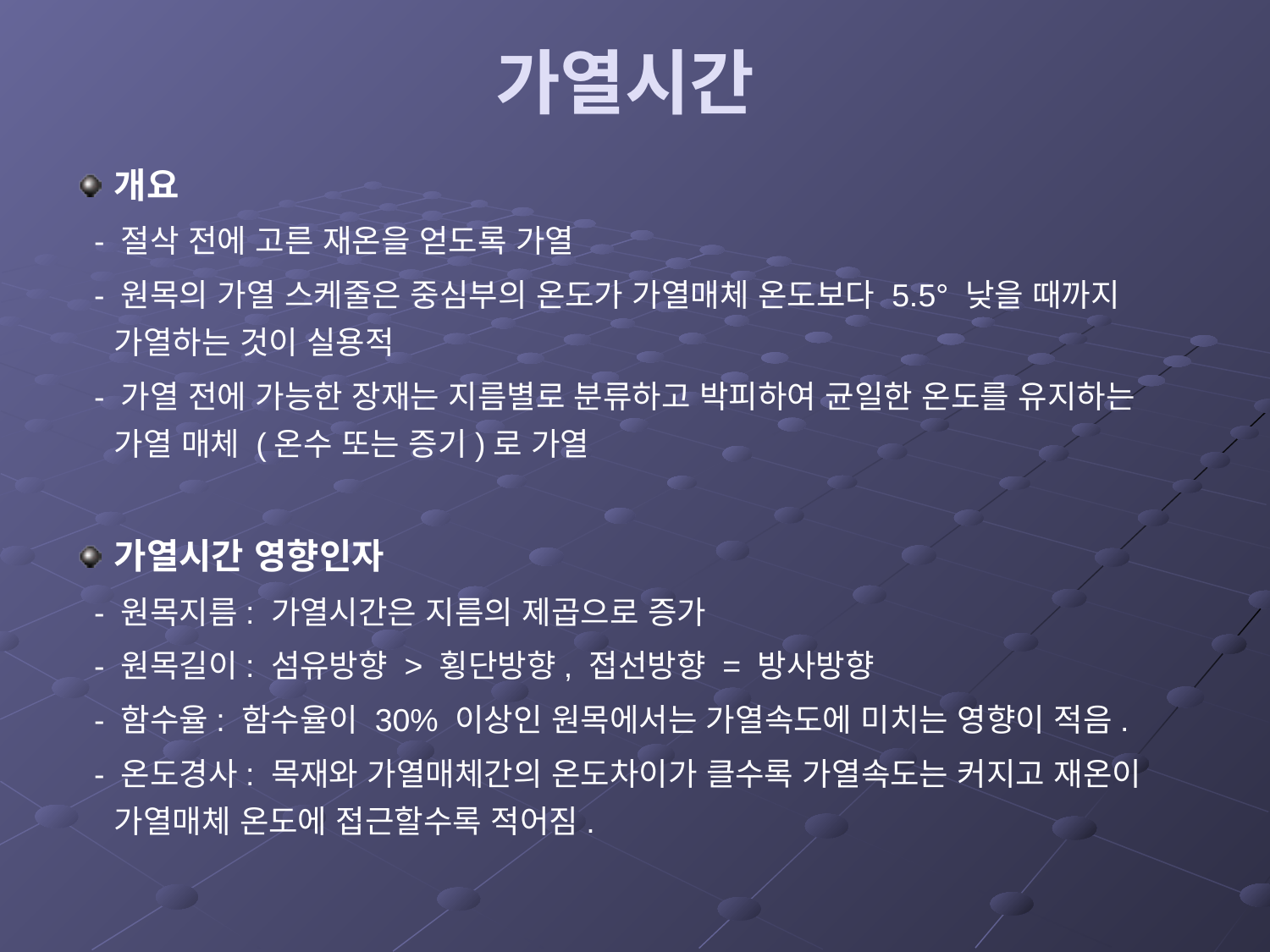

# 가열시간
개요
  - 절삭 전에 고른 재온을 얻도록 가열
  - 원목의 가열 스케줄은 중심부의 온도가 가열매체 온도보다 5.5° 낮을 때까지 가열하는 것이 실용적
  - 가열 전에 가능한 장재는 지름별로 분류하고 박피하여 균일한 온도를 유지하는 가열 매체 (온수 또는 증기)로 가열

가열시간 영향인자
  - 원목지름: 가열시간은 지름의 제곱으로 증가
  - 원목길이: 섬유방향 > 횡단방향, 접선방향 = 방사방향
  - 함수율: 함수율이 30% 이상인 원목에서는 가열속도에 미치는 영향이 적음.
  - 온도경사: 목재와 가열매체간의 온도차이가 클수록 가열속도는 커지고 재온이 가열매체 온도에 접근할수록 적어짐.